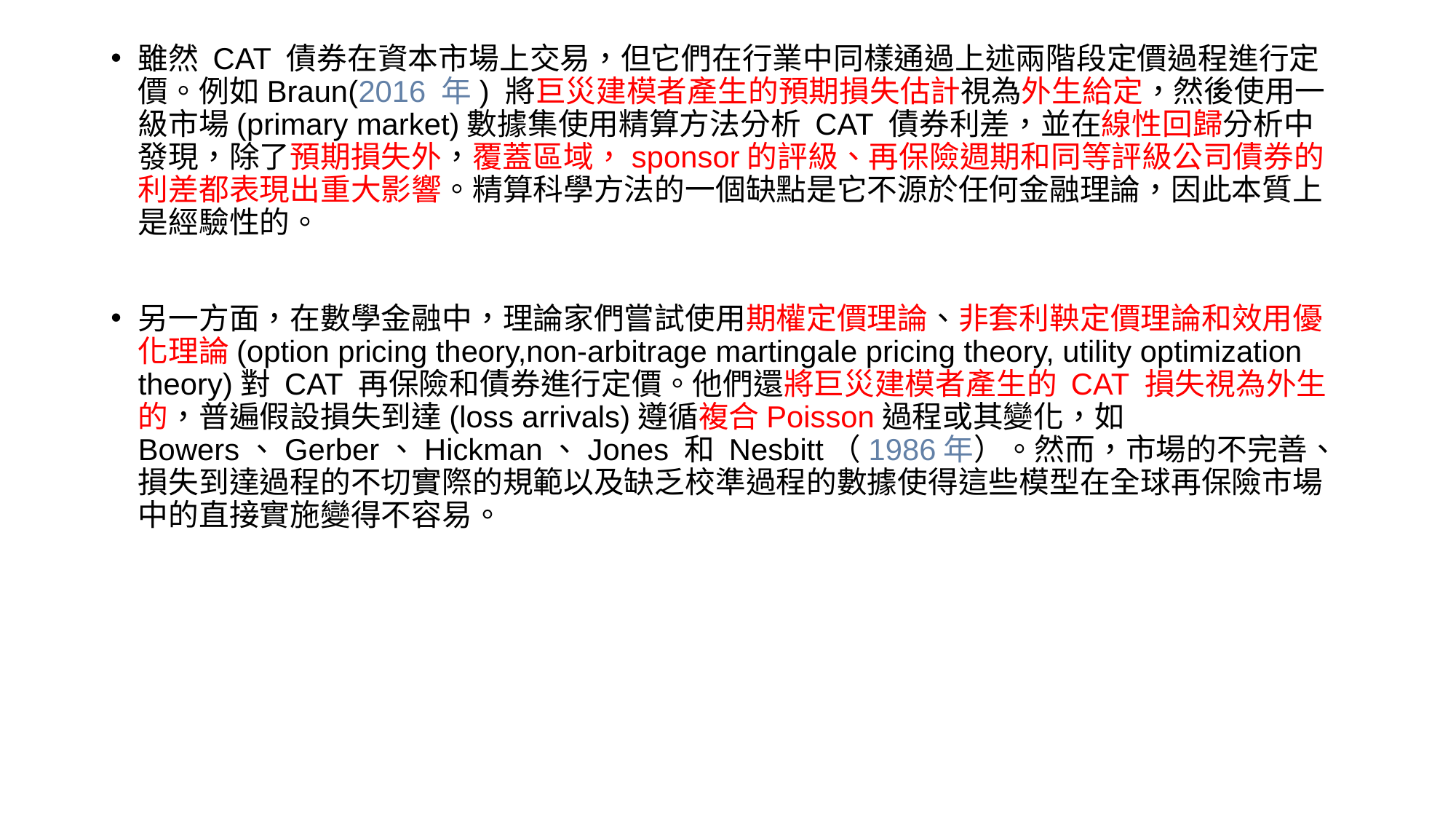

雖然 CAT 債券在資本市場上交易，但它們在行業中同樣通過上述兩階段定價過程進行定價。例如Braun(2016 年) 將巨災建模者產生的預期損失估計視為外生給定，然後使用一級市場(primary market)數據集使用精算方法分析 CAT 債券利差，並在線性回歸分析中發現，除了預期損失外，覆蓋區域，sponsor的評級、再保險週期和同等評級公司債券的利差都表現出重大影響。精算科學方法的一個缺點是它不源於任何金融理論，因此本質上是經驗性的。

另一方面，在數學金融中，理論家們嘗試使用期權定價理論、非套利鞅定價理論和效用優化理論(option pricing theory,non-arbitrage martingale pricing theory, utility optimization theory)對 CAT 再保險和債券進行定價。他們還將巨災建模者產生的 CAT 損失視為外生的，普遍假設損失到達(loss arrivals)遵循複合Poisson過程或其變化，如 Bowers、Gerber、Hickman、Jones 和 Nesbitt（1986年）。然而，市場的不完善、損失到達過程的不切實際的規範以及缺乏校準過程的數據使得這些模型在全球再保險市場中的直接實施變得不容易。